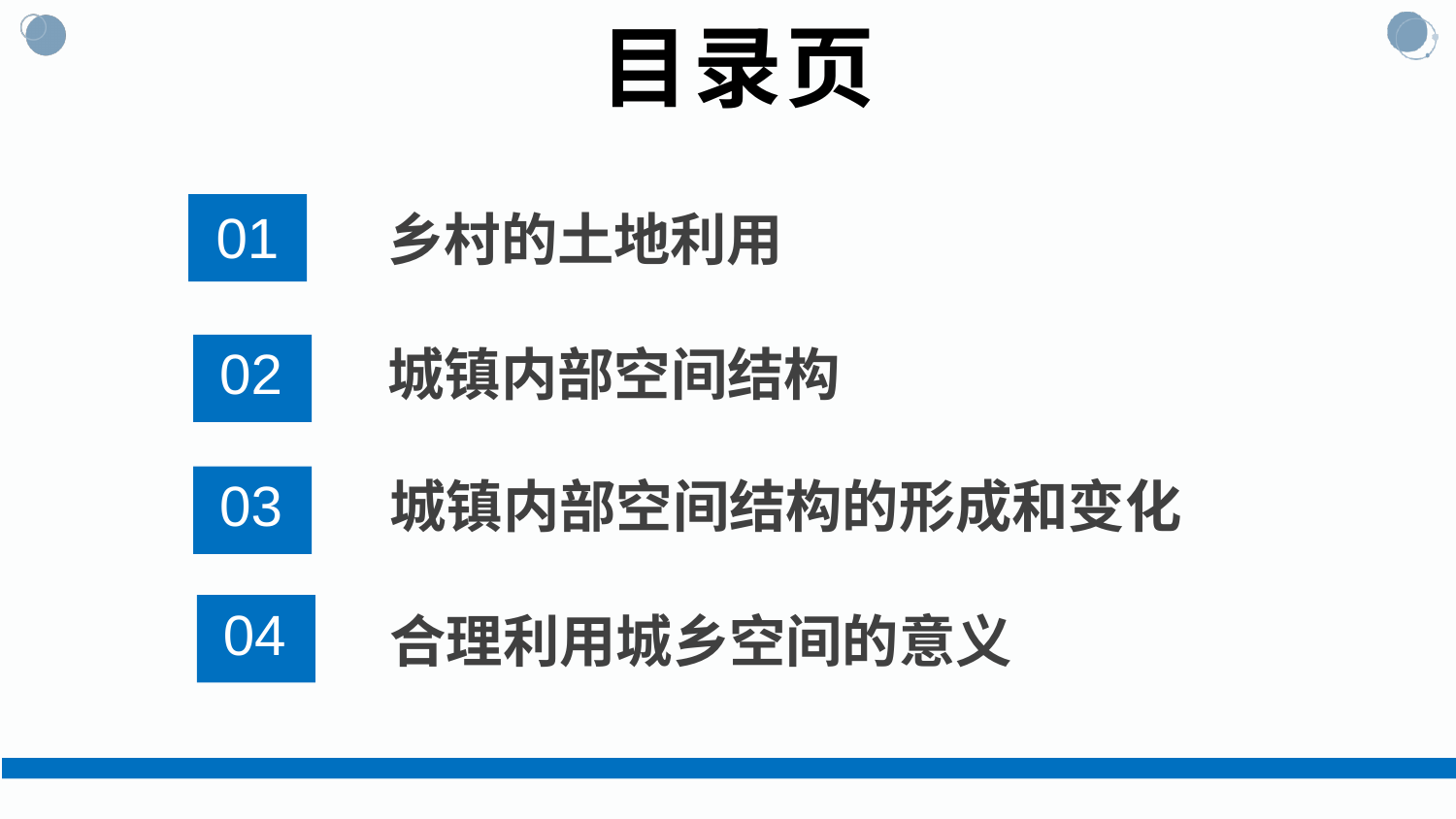

# 目录页

01
乡村的土地利用
02
城镇内部空间结构

02
03
城镇内部空间结构的形成和变化

02
04

02
合理利用城乡空间的意义